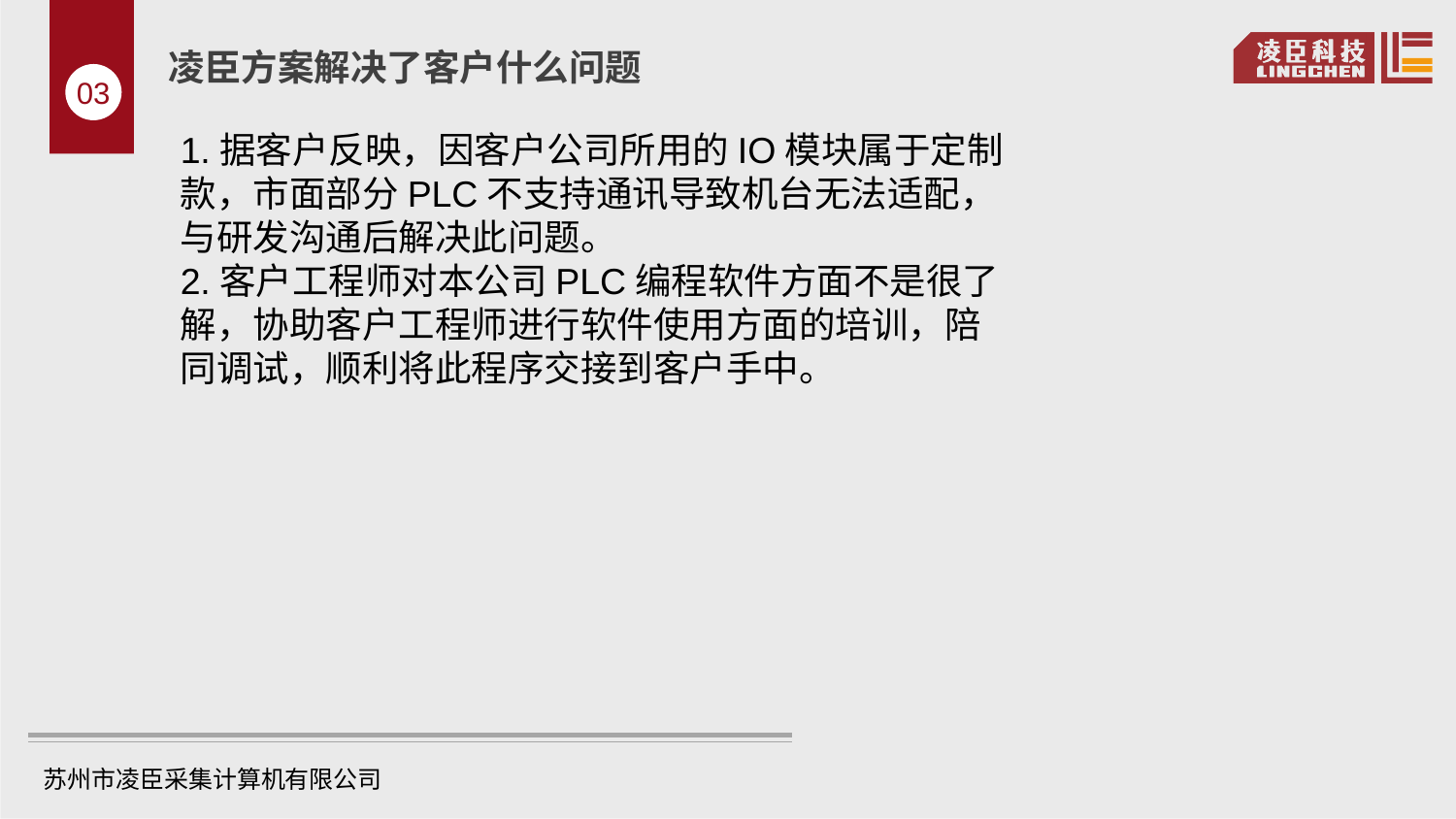

凌臣方案解决了客户什么问题
03
1.据客户反映，因客户公司所用的IO模块属于定制
款，市面部分PLC不支持通讯导致机台无法适配，
与研发沟通后解决此问题。
2.客户工程师对本公司PLC编程软件方面不是很了
解，协助客户工程师进行软件使用方面的培训，陪
同调试，顺利将此程序交接到客户手中。